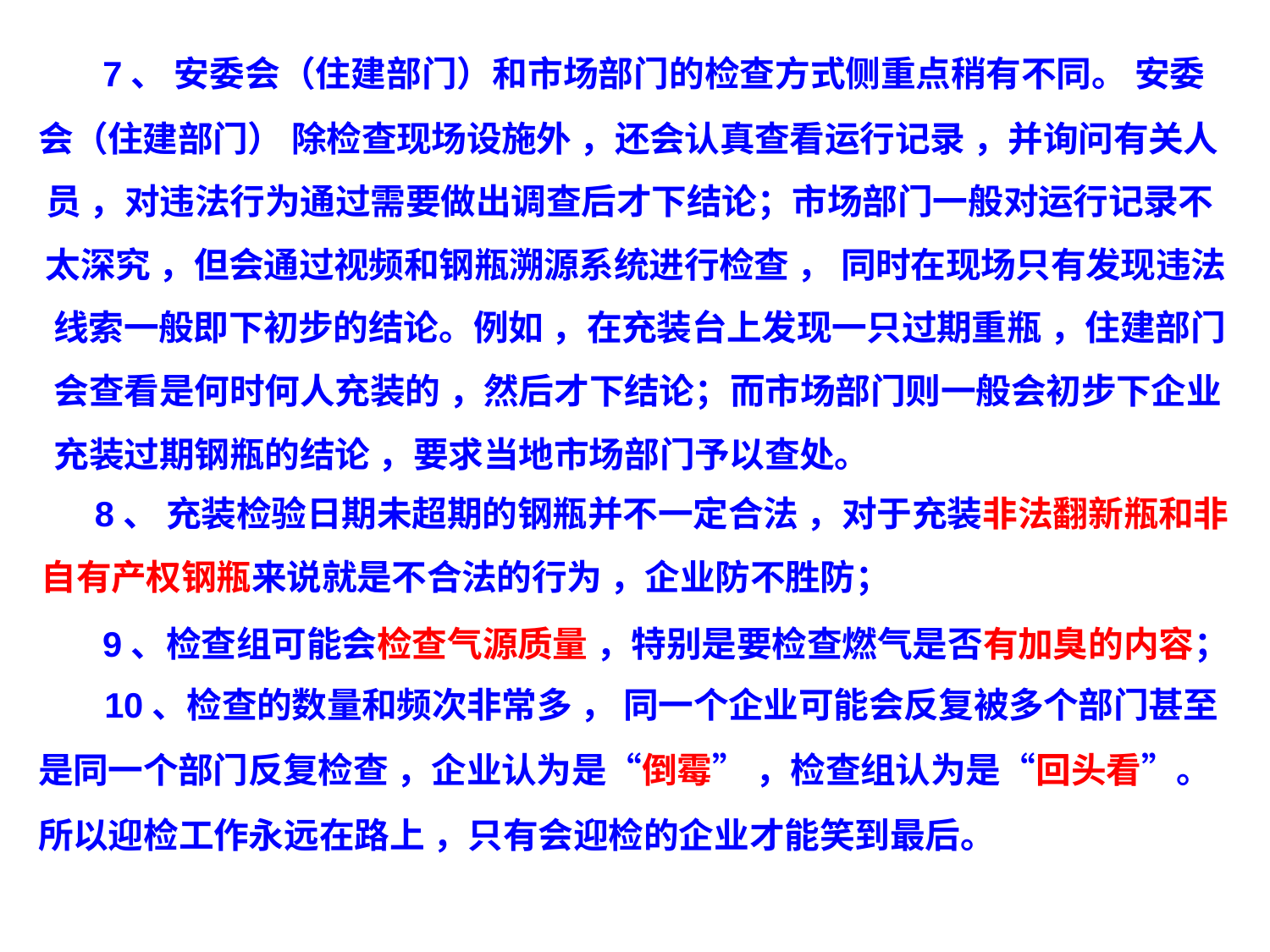

7、 安委会（住建部门）和市场部门的检查方式侧重点稍有不同。 安委
会（住建部门） 除检查现场设施外 ，还会认真查看运行记录 ，并询问有关人   员 ，对违法行为通过需要做出调查后才下结论；市场部门一般对运行记录不   太深究 ，但会通过视频和钢瓶溯源系统进行检查 ， 同时在现场只有发现违法   线索一般即下初步的结论。例如 ，在充装台上发现一只过期重瓶 ，住建部门   会查看是何时何人充装的 ，然后才下结论；而市场部门则一般会初步下企业   充装过期钢瓶的结论 ，要求当地市场部门予以查处。
8、 充装检验日期未超期的钢瓶并不一定合法 ，对于充装非法翻新瓶和非
自有产权钢瓶来说就是不合法的行为 ，企业防不胜防；
9、检查组可能会检查气源质量 ，特别是要检查燃气是否有加臭的内容；
10、检查的数量和频次非常多 ， 同一个企业可能会反复被多个部门甚至
是同一个部门反复检查 ，企业认为是“倒霉” ，检查组认为是“回头看”。   所以迎检工作永远在路上 ，只有会迎检的企业才能笑到最后。